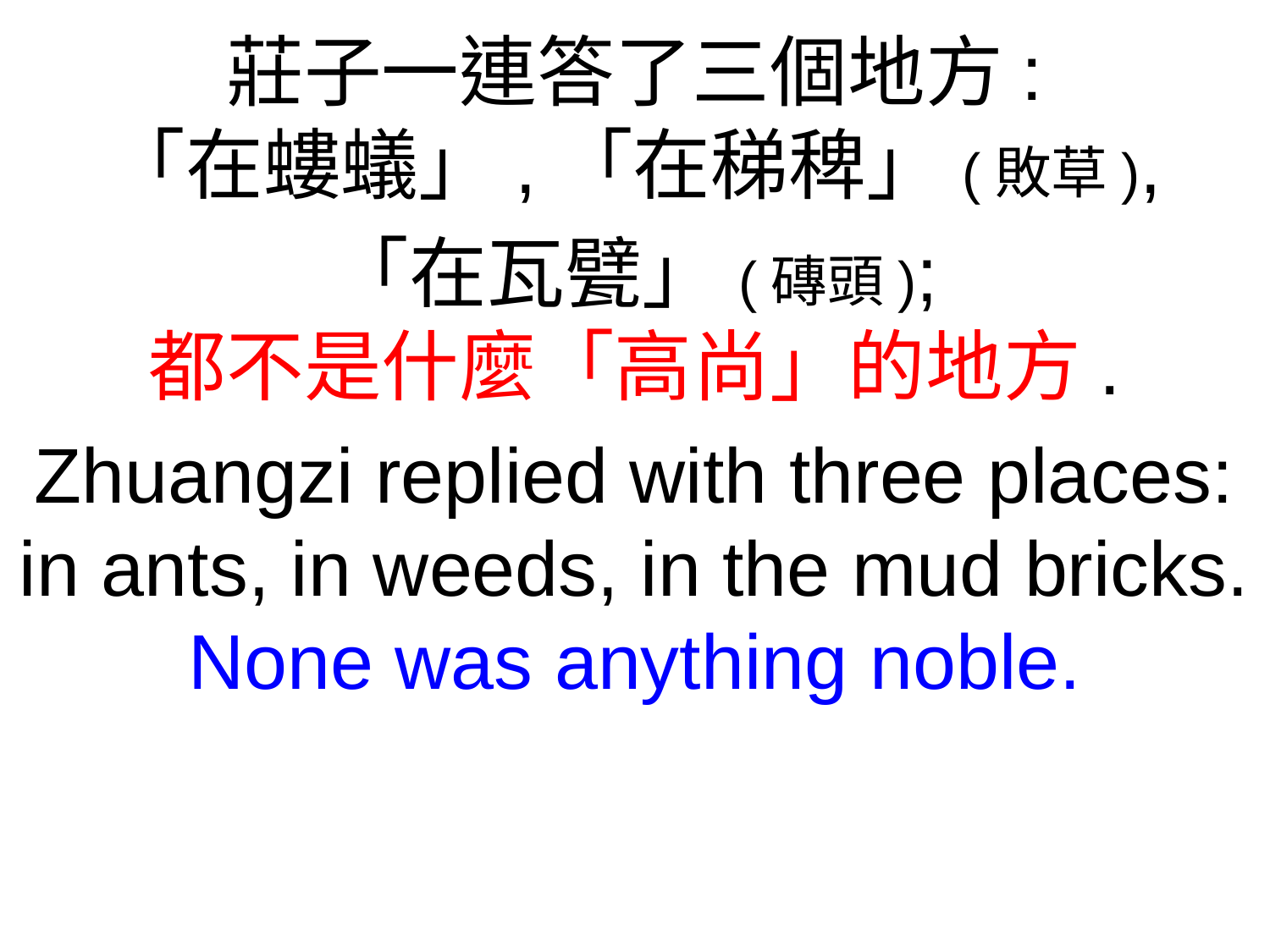

莊子一連答了三個地方:
「在螻蟻」,「在稊稗」(敗草),
「在瓦甓」(磚頭);
都不是什麼「高尚」的地方.
Zhuangzi replied with three places: in ants, in weeds, in the mud bricks. None was anything noble.